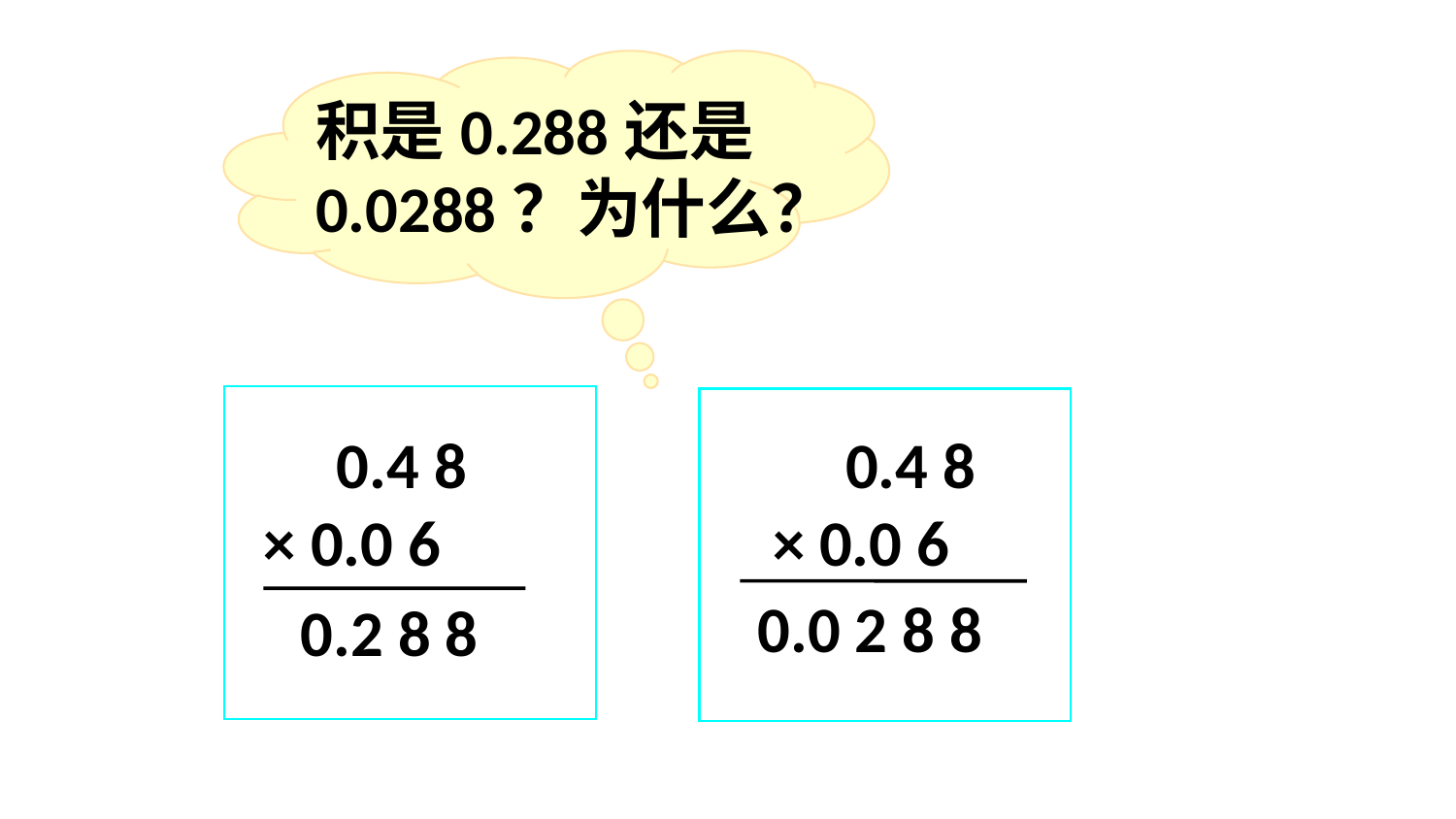

积是0.288还是0.0288？为什么？

     0.4 8
× 0.0 6
0.2 8 8

     0.4 8
× 0.0 6

0.0 2 8 8